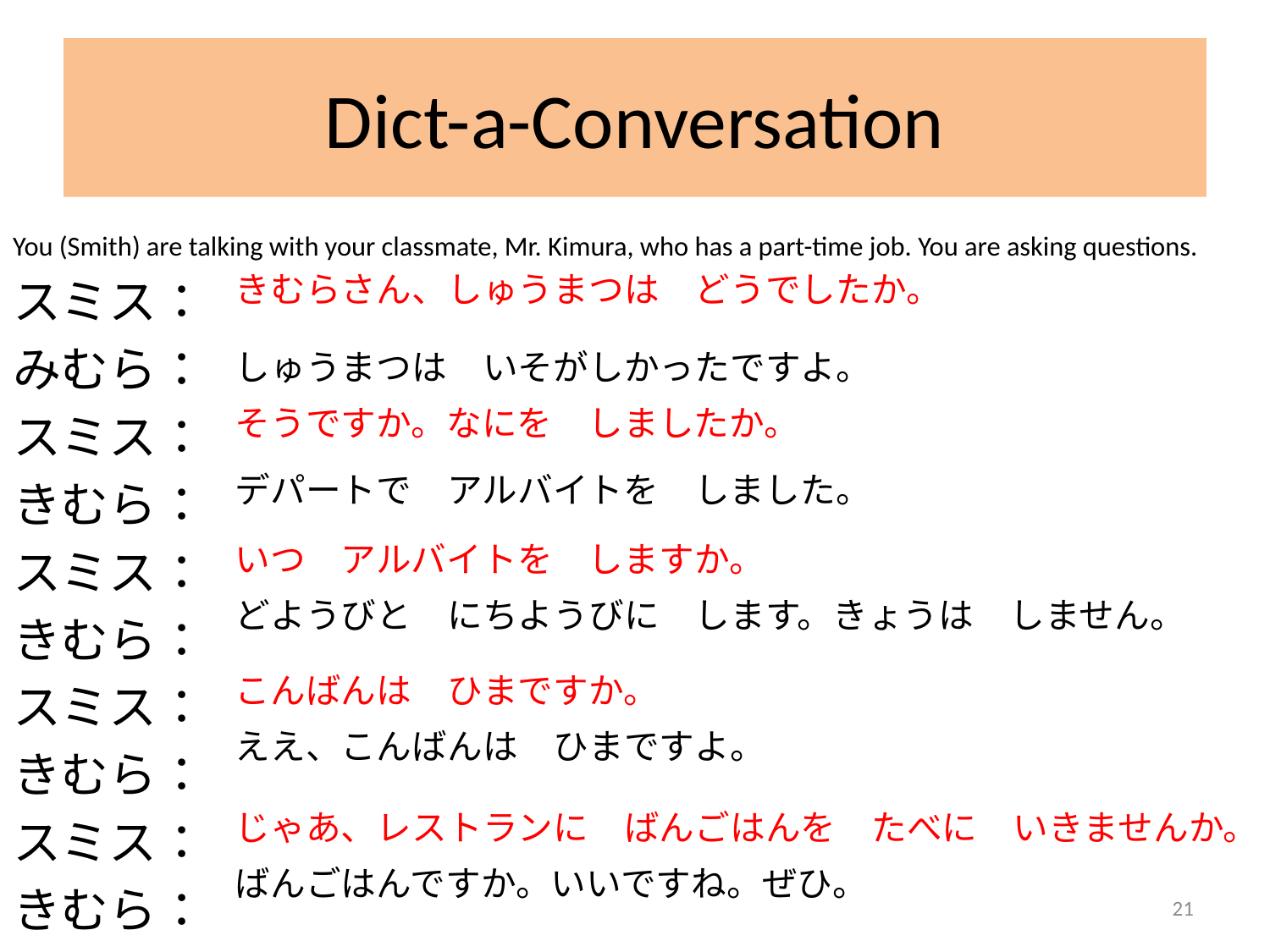

# Dict-a-Conversation
You (Smith) are talking with your classmate, Mr. Kimura, who has a part-time job. You are asking questions.
スミス：
みむら：
スミス：
きむら：
スミス：
きむら：
スミス：
きむら：
スミス：
きむら：

きむらさん、しゅうまつは　どうでしたか。
しゅうまつは　いそがしかったですよ。
そうですか。なにを　しましたか。
デパートで　アルバイトを　しました。
いつ　アルバイトを　しますか。
どようびと　にちようびに　します。きょうは　しません。
こんばんは　ひまですか。
ええ、こんばんは　ひまですよ。
じゃあ、レストランに　ばんごはんを　たべに　いきませんか。
ばんごはんですか。いいですね。ぜひ。
21